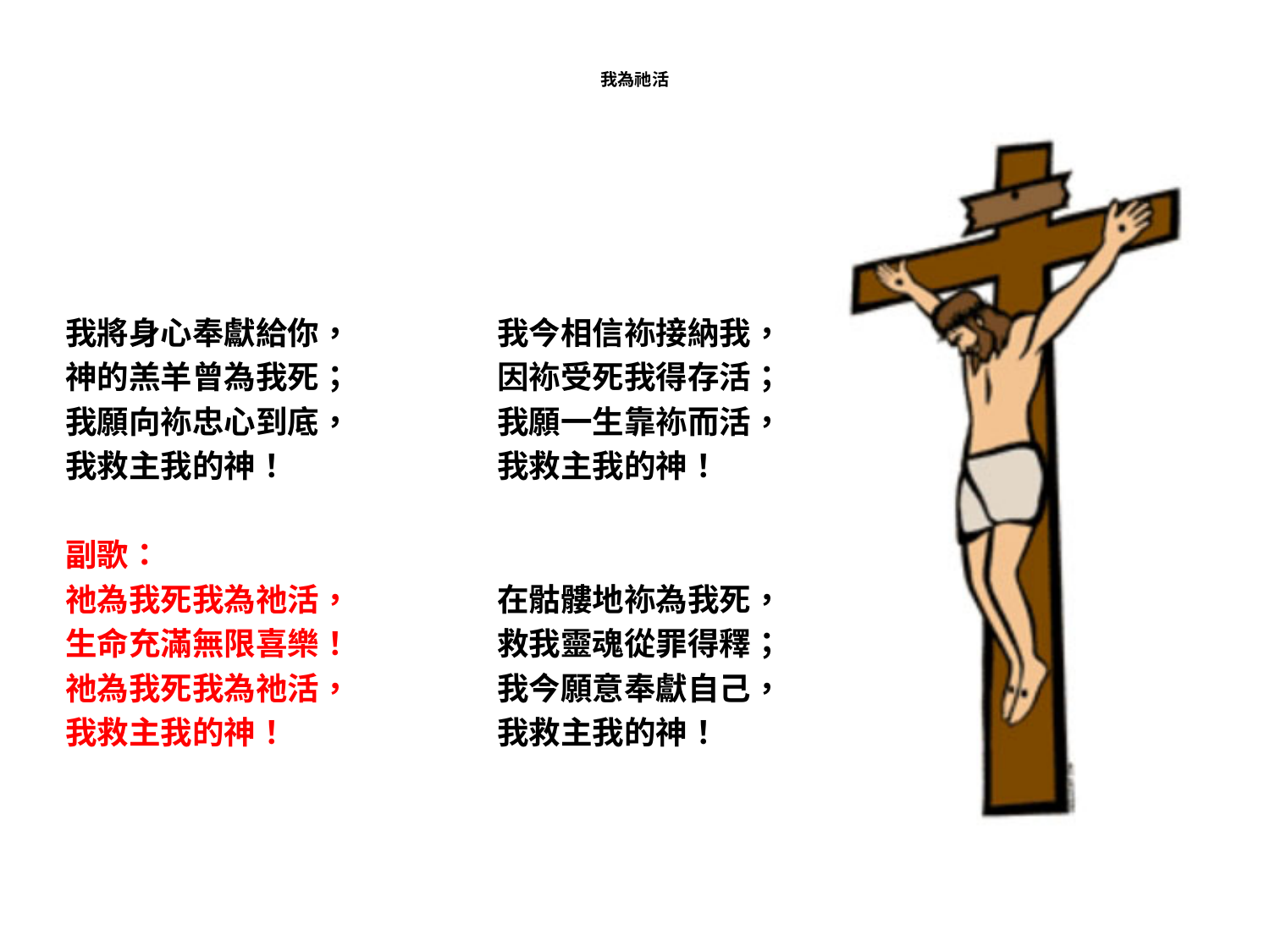

# 我為祂活
我將身心奉獻給你，
神的羔羊曾為我死；
我願向袮忠心到底，
我救主我的神！

副歌：
祂為我死我為祂活，
生命充滿無限喜樂！
祂為我死我為祂活，
我救主我的神！

我今相信袮接納我，
因袮受死我得存活；
我願一生靠袮而活，
我救主我的神！

在骷髏地袮為我死，
救我靈魂從罪得釋；
我今願意奉獻自己，
我救主我的神！